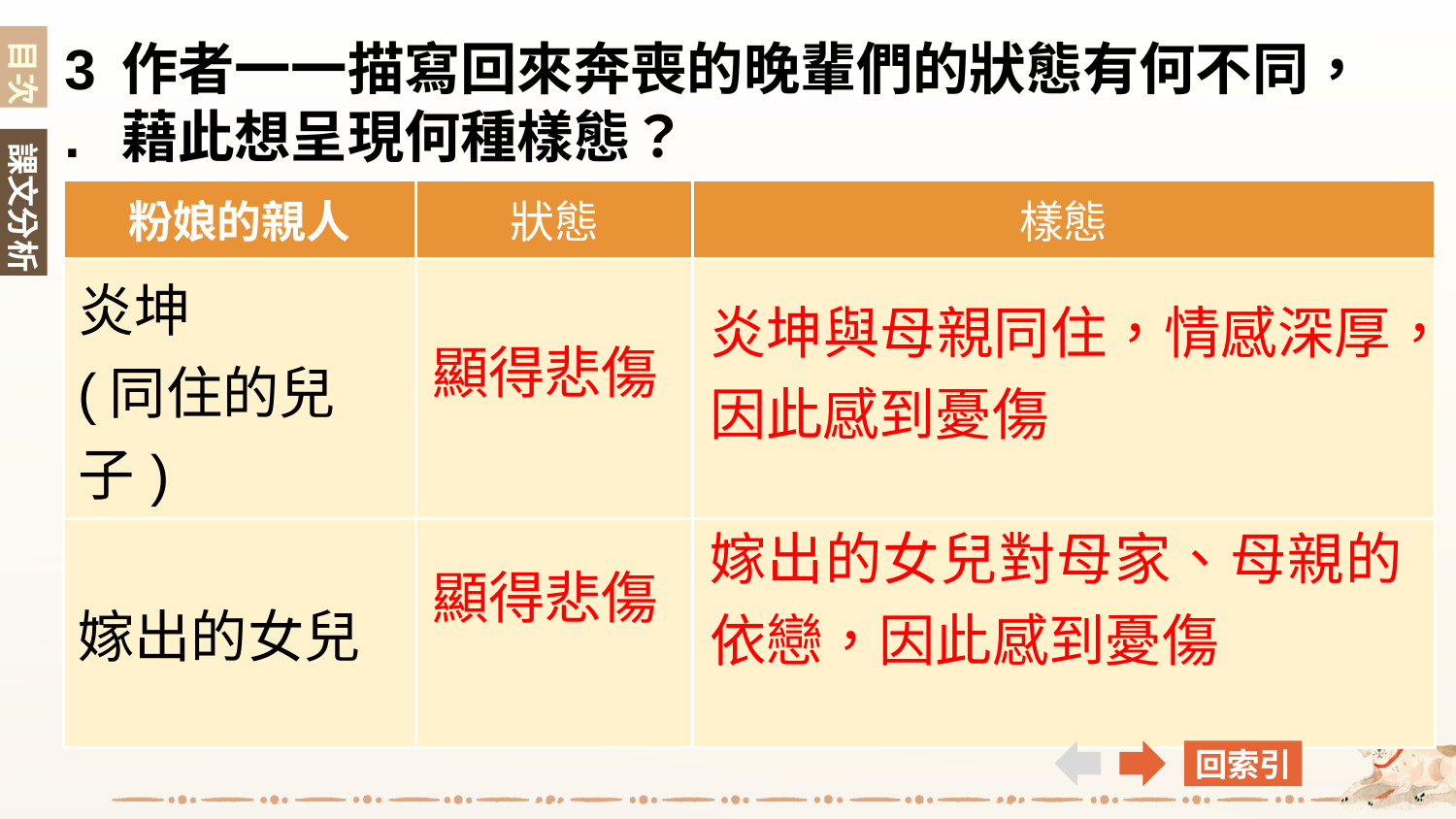

目次
3.
作者一一描寫回來奔喪的晚輩們的狀態有何不同，藉此想呈現何種樣態？
課文分析
| 粉娘的親人 | 狀態 | 樣態 |
| --- | --- | --- |
| 炎坤 (同住的兒子) |  |  |
| 嫁出的女兒 |  |  |
炎坤與母親同住，情感深厚，因此感到憂傷
顯得悲傷
嫁出的女兒對母家、母親的依戀，因此感到憂傷
顯得悲傷
回索引